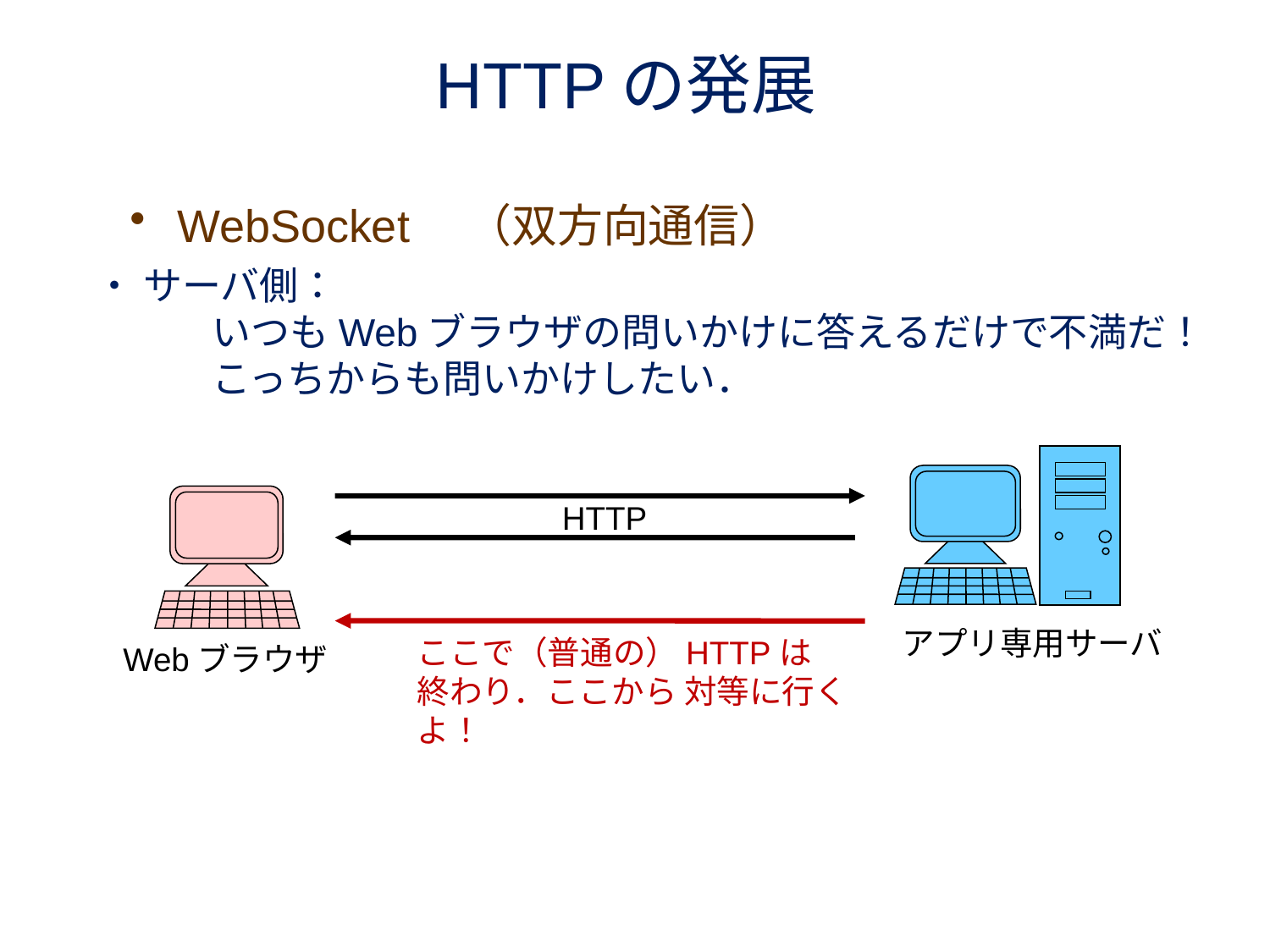

# HTTPの発展
WebSocket　（双方向通信）
サーバ側：
いつもWebブラウザの問いかけに答えるだけで不満だ！
こっちからも問いかけしたい．

・ サーバ側：
　　　いつもWebブラウザの問いかけに答えるだけで不満だ！
　　　こっちからも問いかけしたい．

HTTP

アプリ専用サーバ

ここで（普通の）HTTPは
終わり．ここから 対等に行くよ！
Webブラウザ